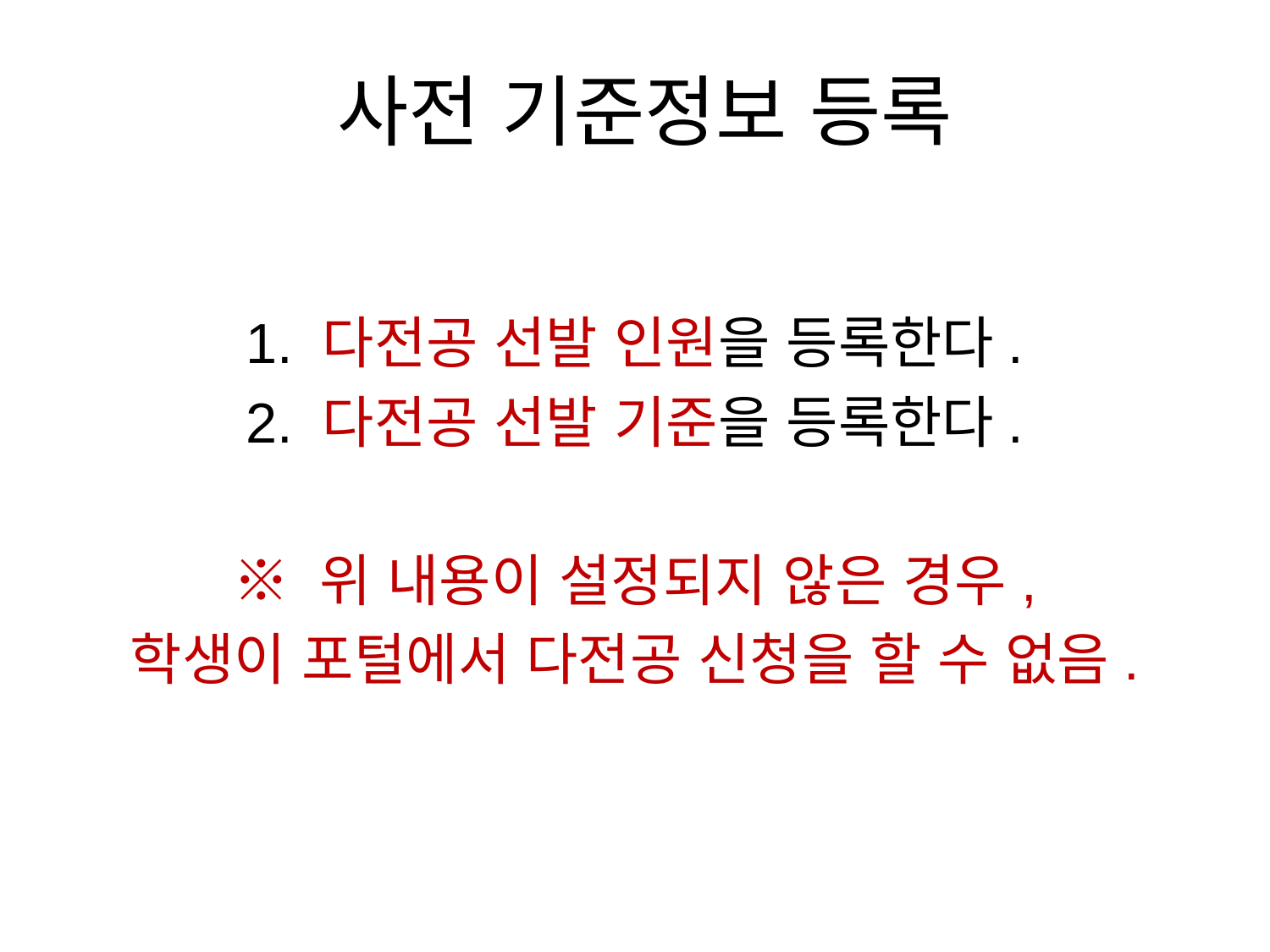

사전 기준정보 등록

1. 다전공 선발 인원을 등록한다.
2. 다전공 선발 기준을 등록한다.

※ 위 내용이 설정되지 않은 경우,
학생이 포털에서 다전공 신청을 할 수 없음.